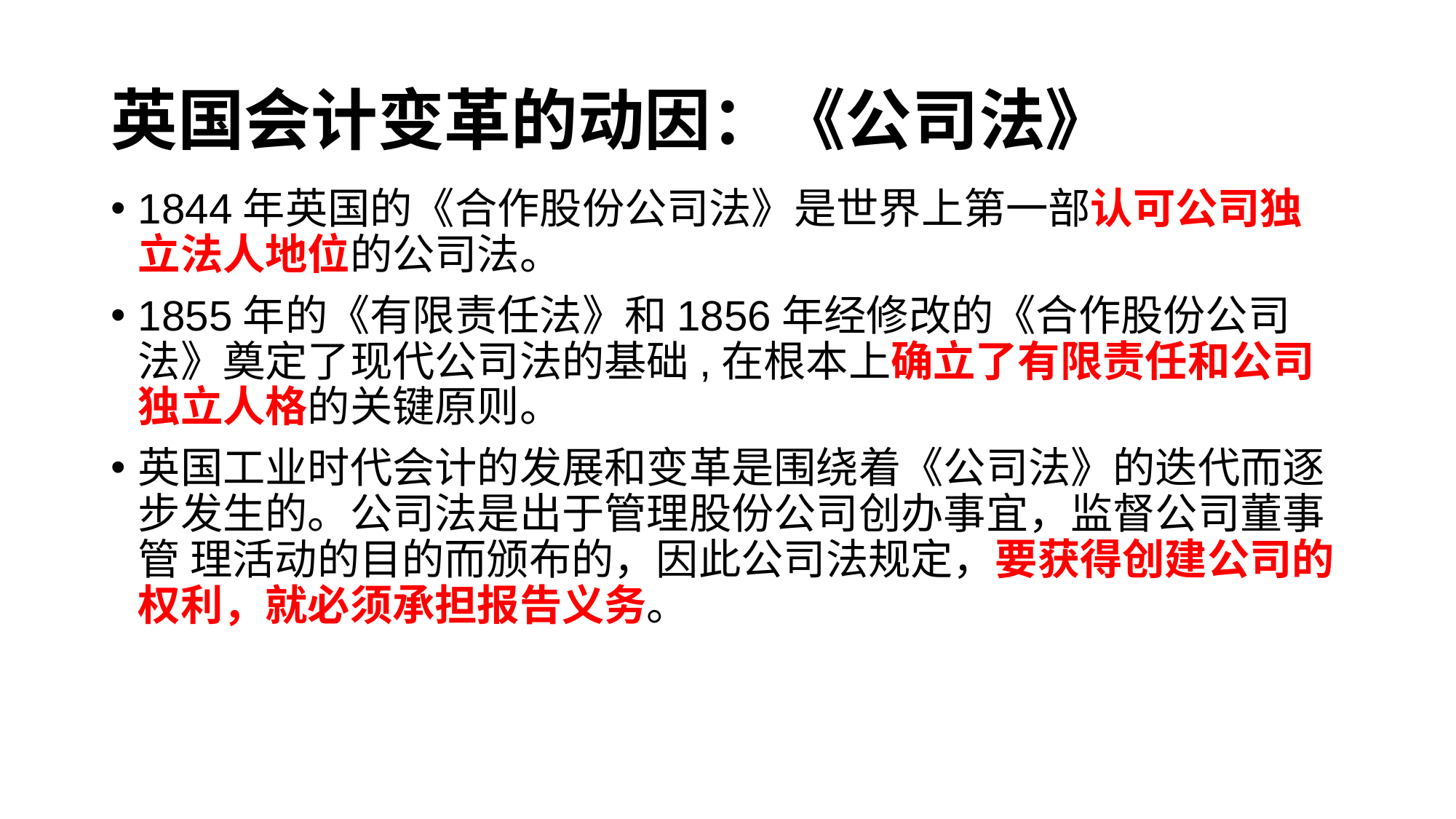

# 英国会计变革的动因：《公司法》
1844年英国的《合作股份公司法》是世界上第一部认可公司独立法人地位的公司法。
1855年的《有限责任法》和1856年经修改的《合作股份公司法》奠定了现代公司法的基础,在根本上确立了有限责任和公司独立人格的关键原则。
英国工业时代会计的发展和变革是围绕着《公司法》的迭代而逐步发生的。公司法是出于管理股份公司创办事宜，监督公司董事管 理活动的目的而颁布的，因此公司法规定，要获得创建公司的权利，就必须承担报告义务。